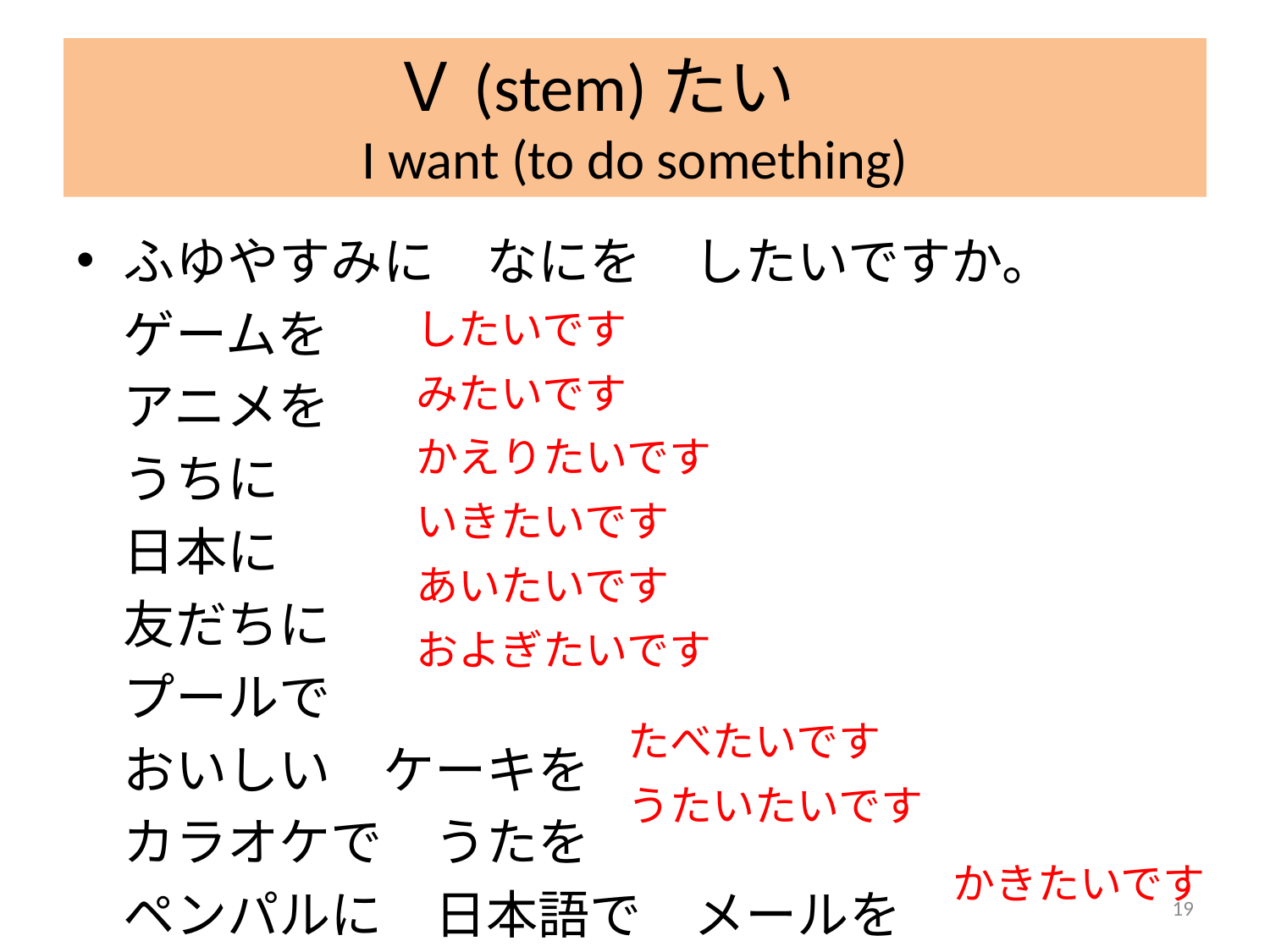

# Ｖ(stem)たい　 I want (to do something)
ふゆやすみに　なにを　したいですか。
	ゲームを
	アニメを
	うちに
	日本に
	友だちに
	プールで
	おいしい　ケーキを
	カラオケで　うたを
	ペンパルに　日本語で　メールを

したいです
みたいです
かえりたいです
いきたいです
あいたいです
およぎたいです
たべたいです
うたいたいです
かきたいです
19